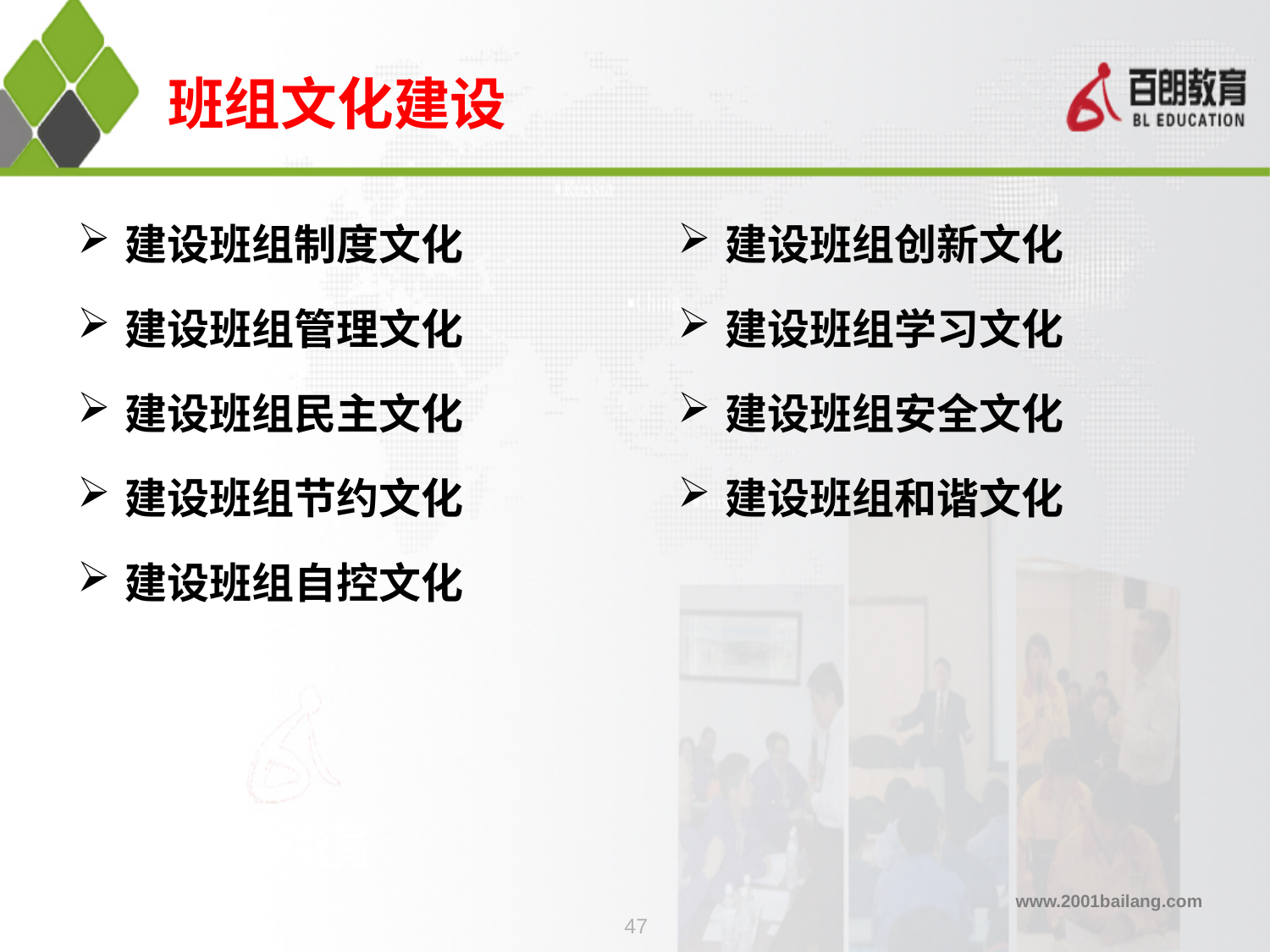

# 班组文化建设
建设班组制度文化
建设班组管理文化
建设班组民主文化
建设班组节约文化
建设班组自控文化
建设班组创新文化
建设班组学习文化
建设班组安全文化
建设班组和谐文化
47